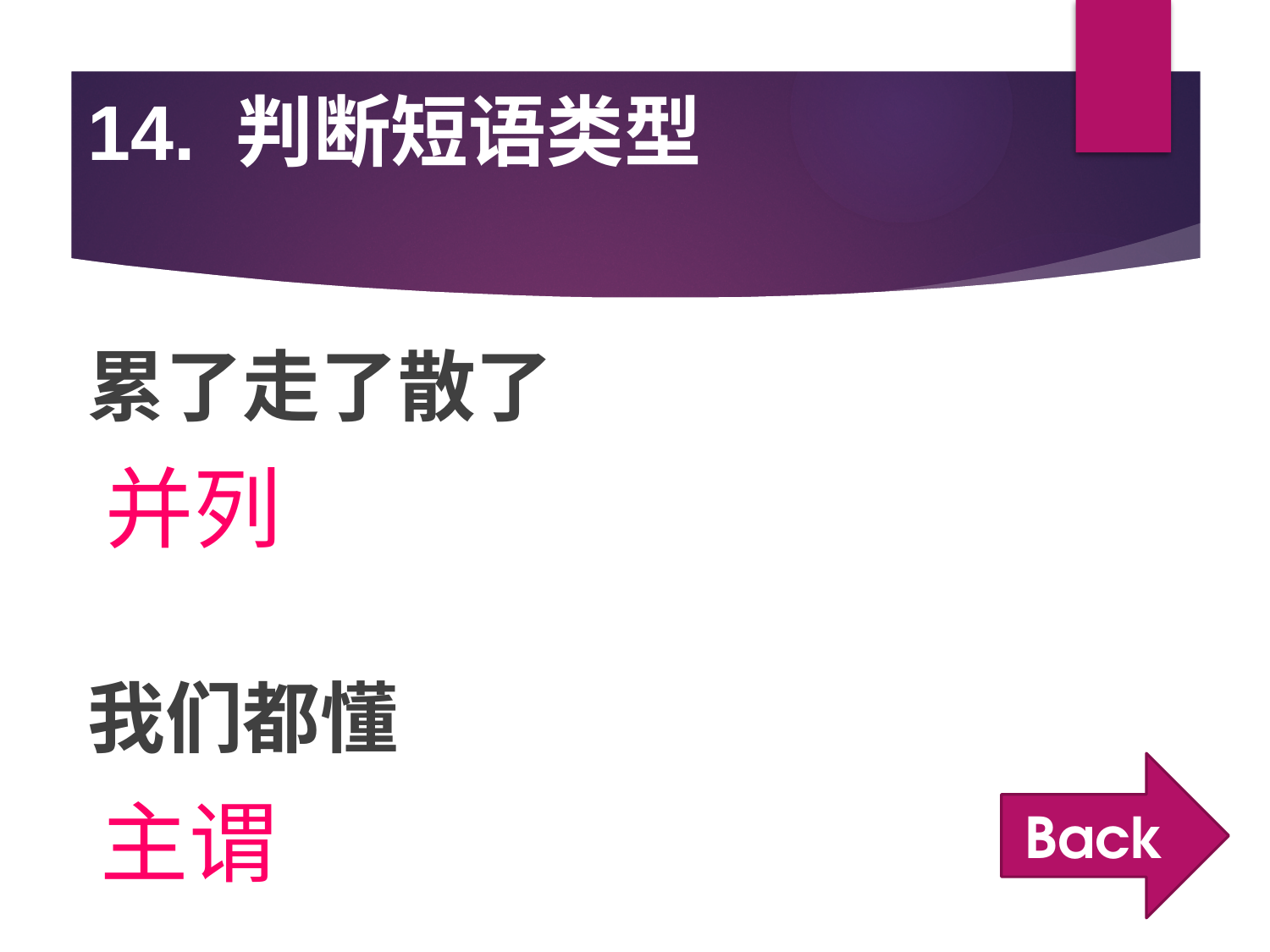

# 14. 判断短语类型
累了走了散了

我们都懂
并列
Back
主谓